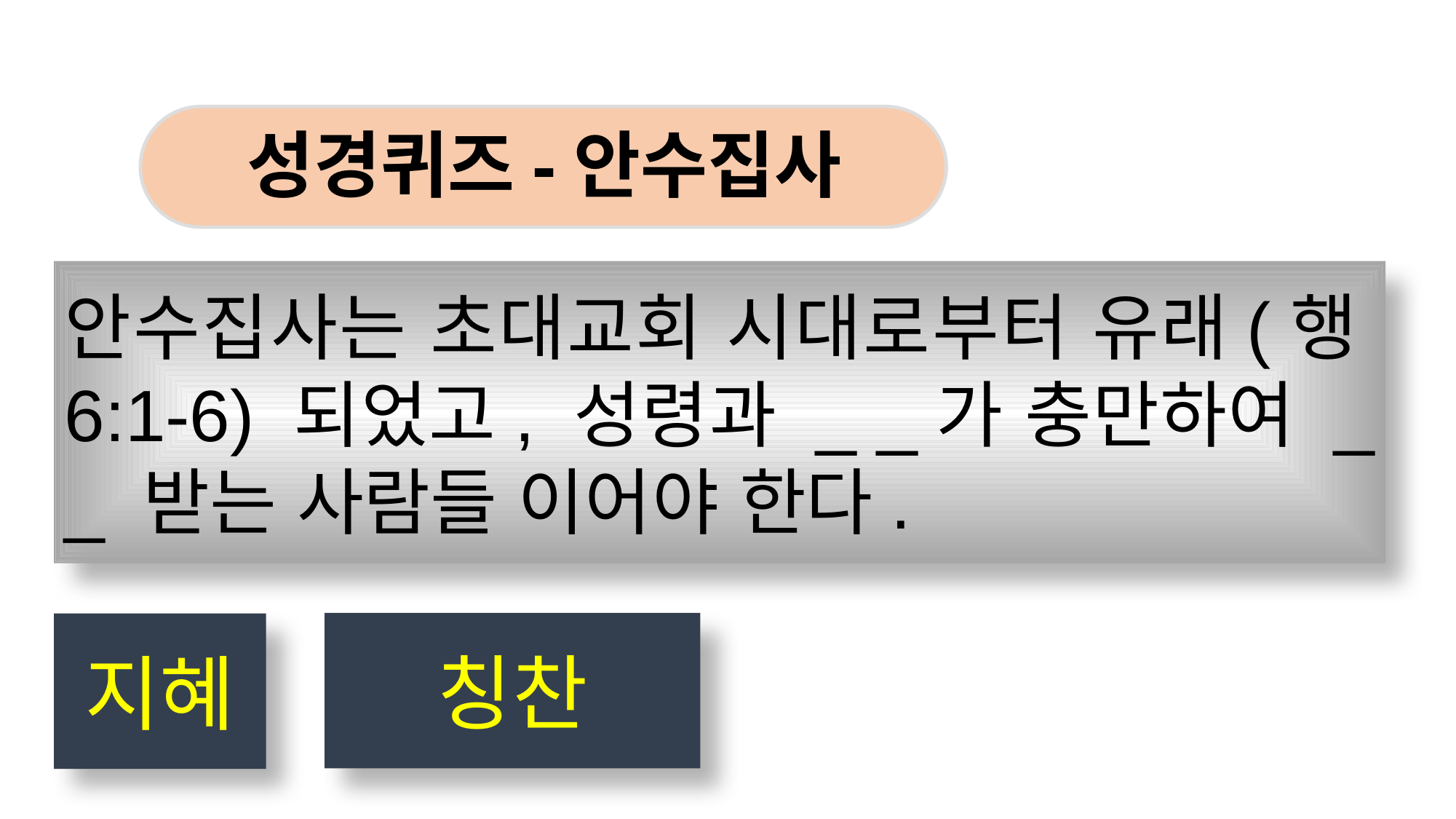

성경퀴즈-안수집사
안수집사는 초대교회 시대로부터 유래(행6:1-6) 되었고, 성령과 _ _가 충만하여 _ _ 받는 사람들 이어야 한다.
칭찬
지혜